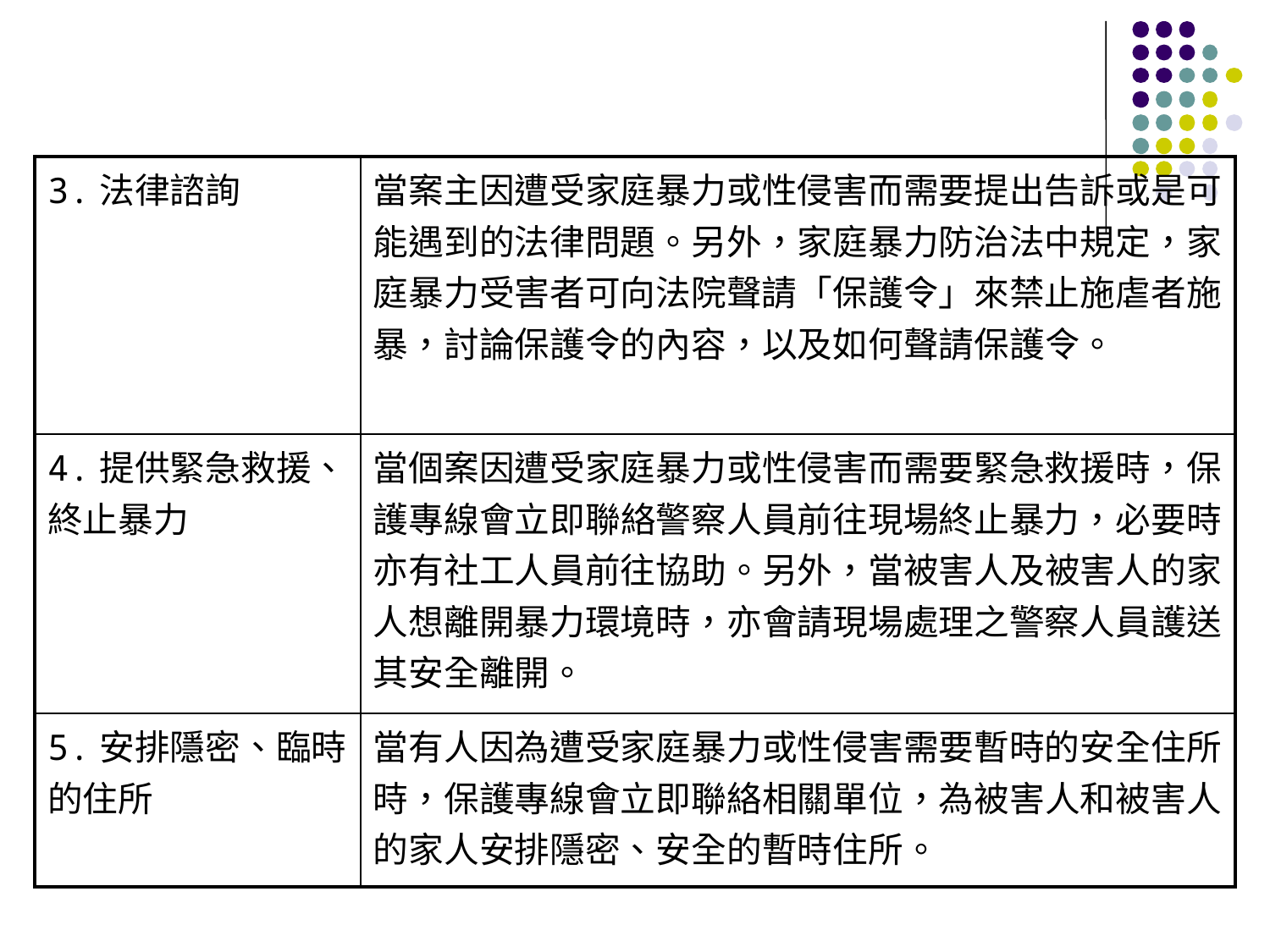

| 3.法律諮詢 | 當案主因遭受家庭暴力或性侵害而需要提出告訴或是可能遇到的法律問題。另外，家庭暴力防治法中規定，家庭暴力受害者可向法院聲請「保護令」來禁止施虐者施暴，討論保護令的內容，以及如何聲請保護令。 |
| --- | --- |
| 4.提供緊急救援、終止暴力 | 當個案因遭受家庭暴力或性侵害而需要緊急救援時，保護專線會立即聯絡警察人員前往現場終止暴力，必要時亦有社工人員前往協助。另外，當被害人及被害人的家人想離開暴力環境時，亦會請現場處理之警察人員護送其安全離開。 |
| 5.安排隱密、臨時的住所 | 當有人因為遭受家庭暴力或性侵害需要暫時的安全住所時，保護專線會立即聯絡相關單位，為被害人和被害人的家人安排隱密、安全的暫時住所。 |